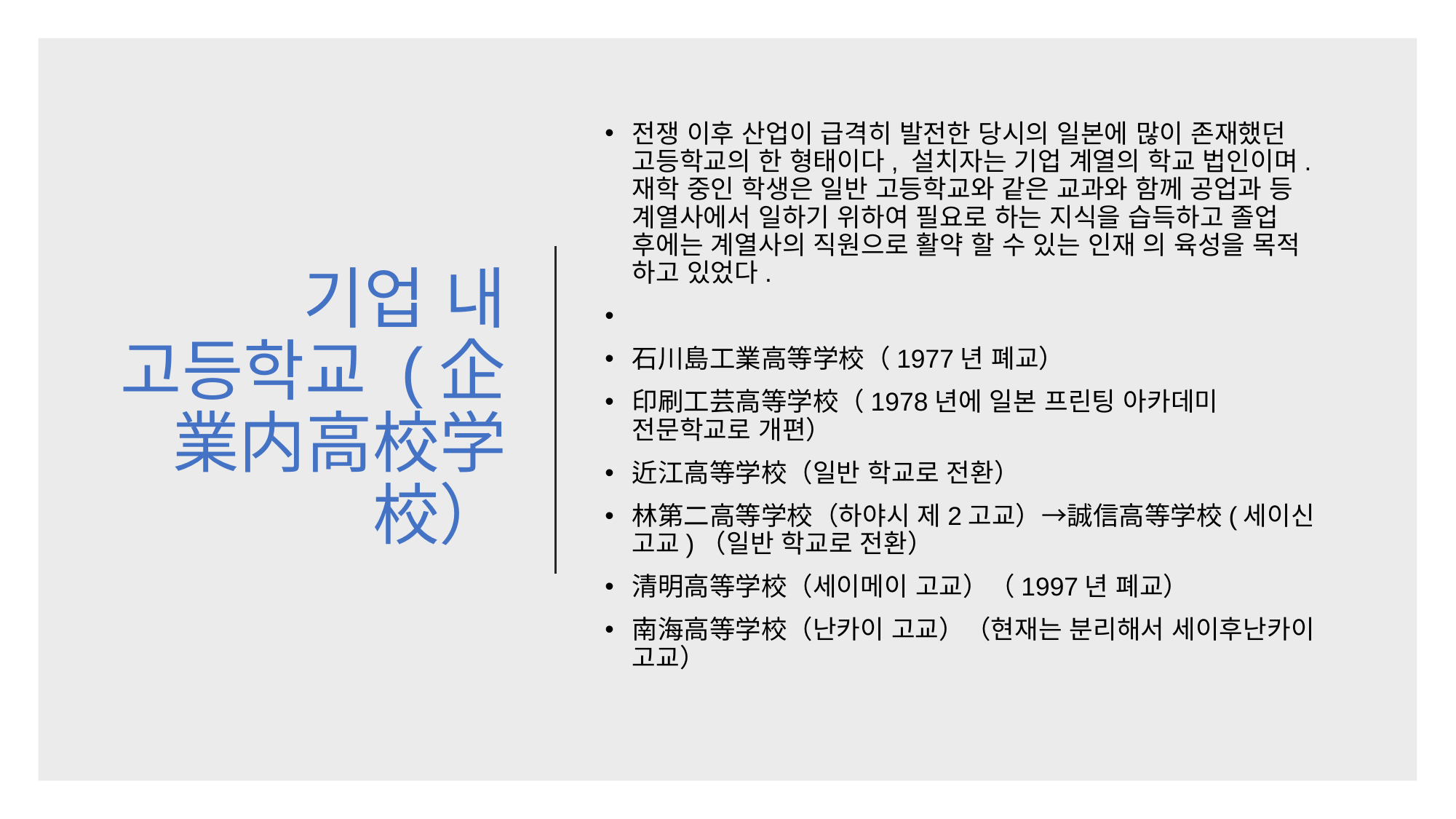

# 기업 내 고등학교 (企業内高校学校）

전쟁 이후 산업이 급격히 발전한 당시의 일본에 많이 존재했던 고등학교의 한 형태이다, 설치자는 기업 계열의 학교 법인이며. 재학 중인 학생은 일반 고등학교와 같은 교과와 함께 공업과 등 계열사에서 일하기 위하여 필요로 하는 지식을 습득하고 졸업 후에는 계열사의 직원으로 활약 할 수 있는 인재 의 육성을 목적 하고 있었다.

石川島工業高等学校（1977년 폐교）
印刷工芸高等学校（1978년에 일본 프린팅 아카데미 전문학교로 개편）
近江高等学校（일반 학교로 전환）
林第二高等学校（하야시 제2고교）→誠信高等学校(세이신 고교)（일반 학교로 전환）
清明高等学校（세이메이 고교）（1997년 폐교）
南海高等学校（난카이 고교）（현재는 분리해서 세이후난카이 고교）